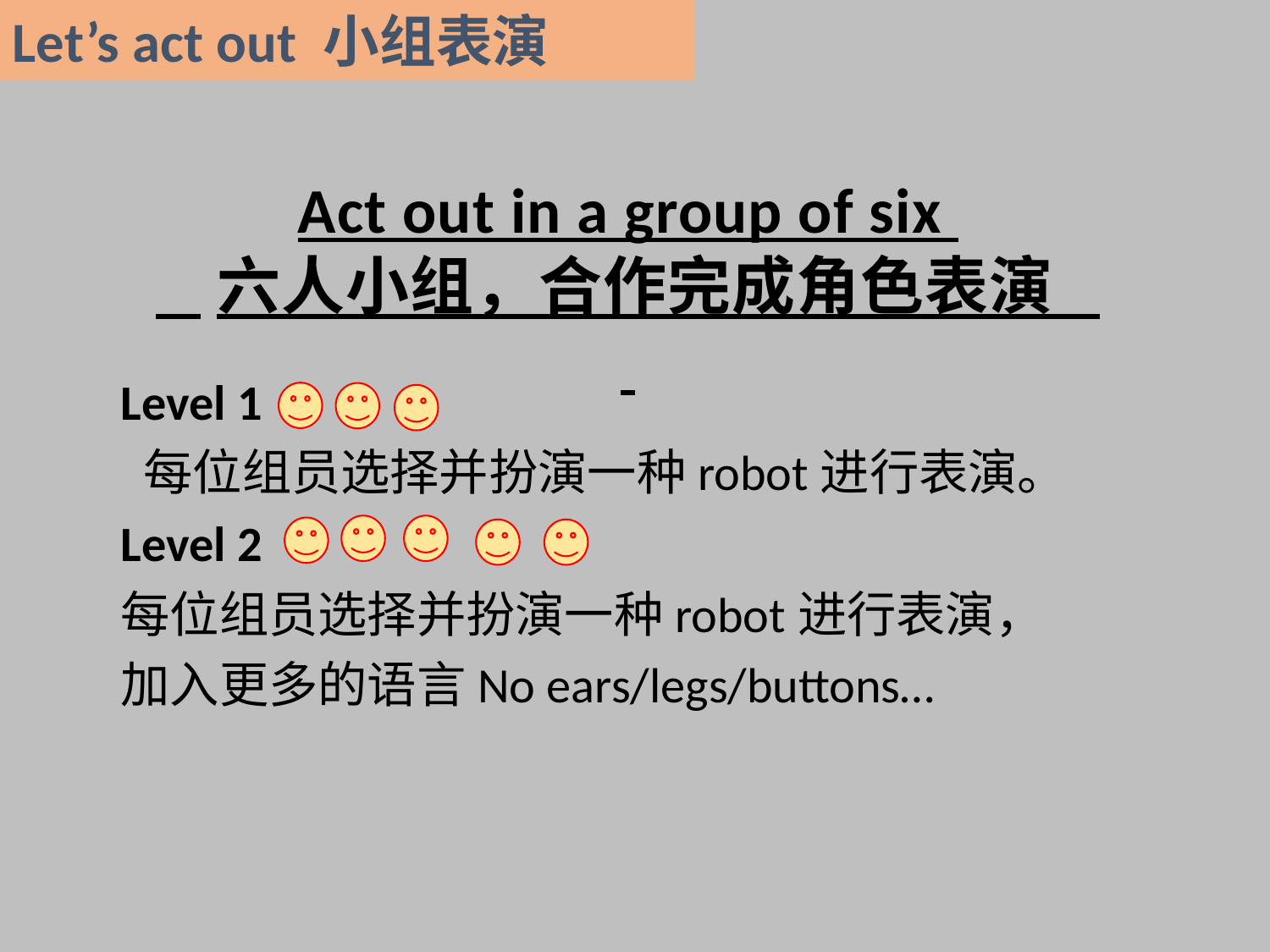

Let’s act out 小组表演
Act out in a group of six
   六人小组，合作完成角色表演
Level 1
 每位组员选择并扮演一种robot进行表演。
Level 2
每位组员选择并扮演一种robot进行表演，
加入更多的语言No ears/legs/buttons…